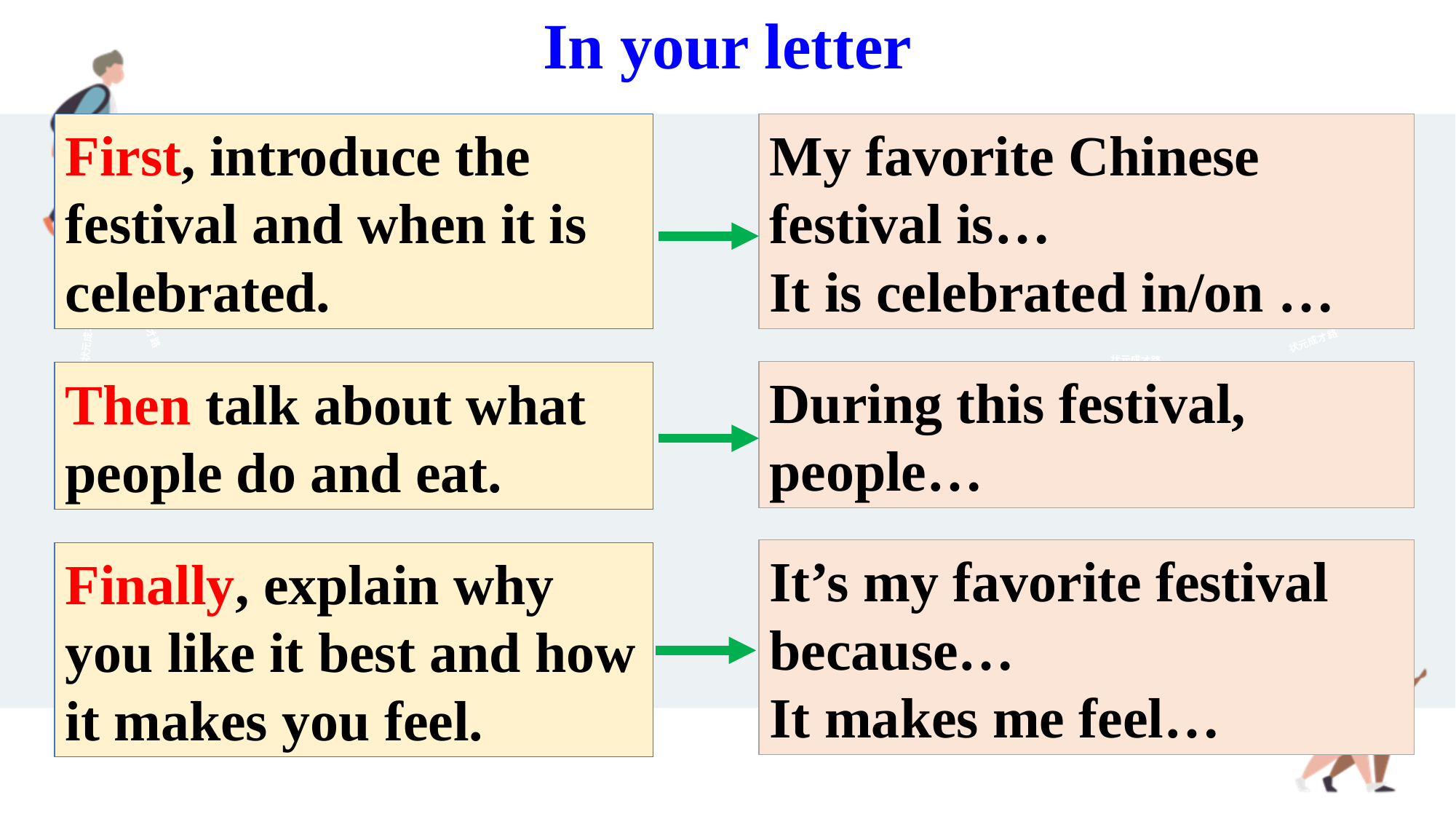

In your letter
First, introduce the festival and when it is celebrated.
My favorite Chinese festival is…
It is celebrated in/on …
状元成才路
状元成才路
状元成才路
状元成才路
状元成才路
During this festival, people…
Then talk about what people do and eat.
状元成才路
状元成才路
状元成才路
状元成才路
状元成才路
状元成才路
It’s my favorite festival because…
It makes me feel…
Finally, explain why you like it best and how it makes you feel.